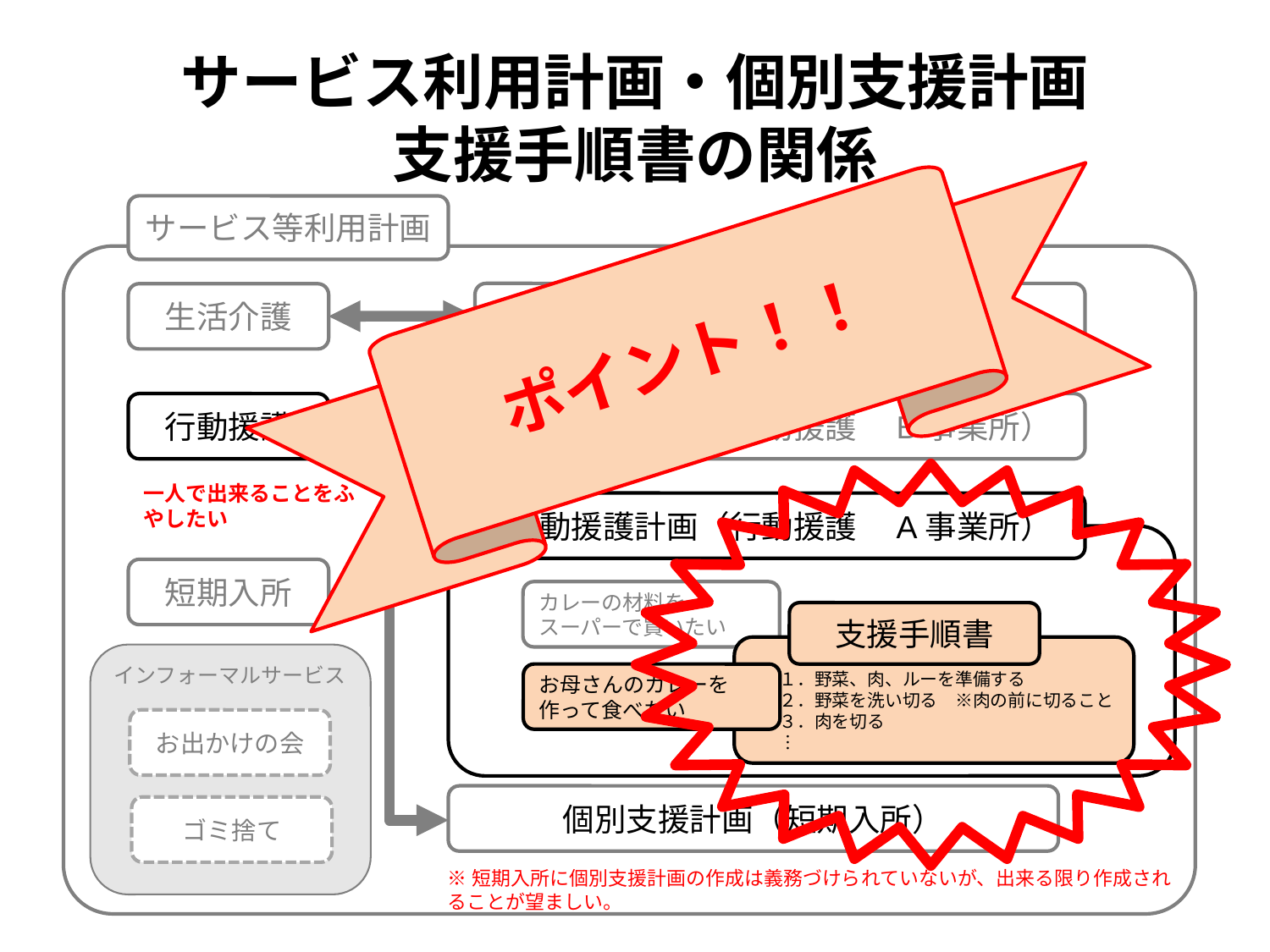

# サービス利用計画・個別支援計画 支援手順書の関係
サービス等利用計画

ポイント！！
個別支援計画（生活介護）
生活介護
行動援護
行動援護計画（行動援護　B事業所）

一人で出来ることをふやしたい
行動援護計画（行動援護　A事業所）

短期入所
カレーの材料を
スーパーで買いたい
支援手順書

１．野菜、肉、ルーを準備する
２．野菜を洗い切る　※肉の前に切ること
３．肉を切る
︙
インフォーマルサービス
お出かけの会
ゴミ捨て
お母さんのカレーを作って食べたい
個別支援計画（短期入所）
※短期入所に個別支援計画の作成は義務づけられていないが、出来る限り作成されることが望ましい。